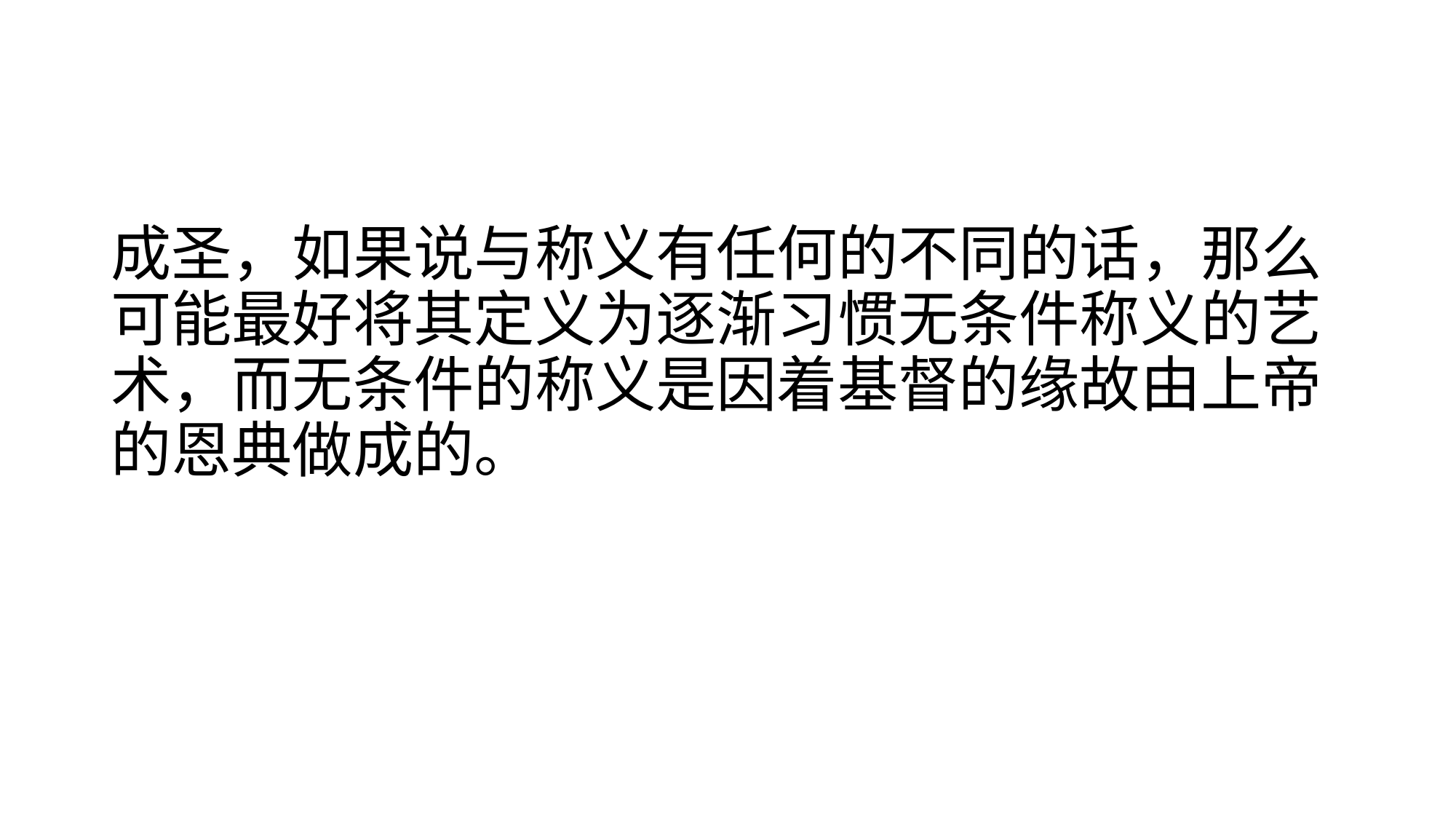

#
成圣，如果说与称义有任何的不同的话，那么可能最好将其定义为逐渐习惯无条件称义的艺术，而无条件的称义是因着基督的缘故由上帝的恩典做成的。